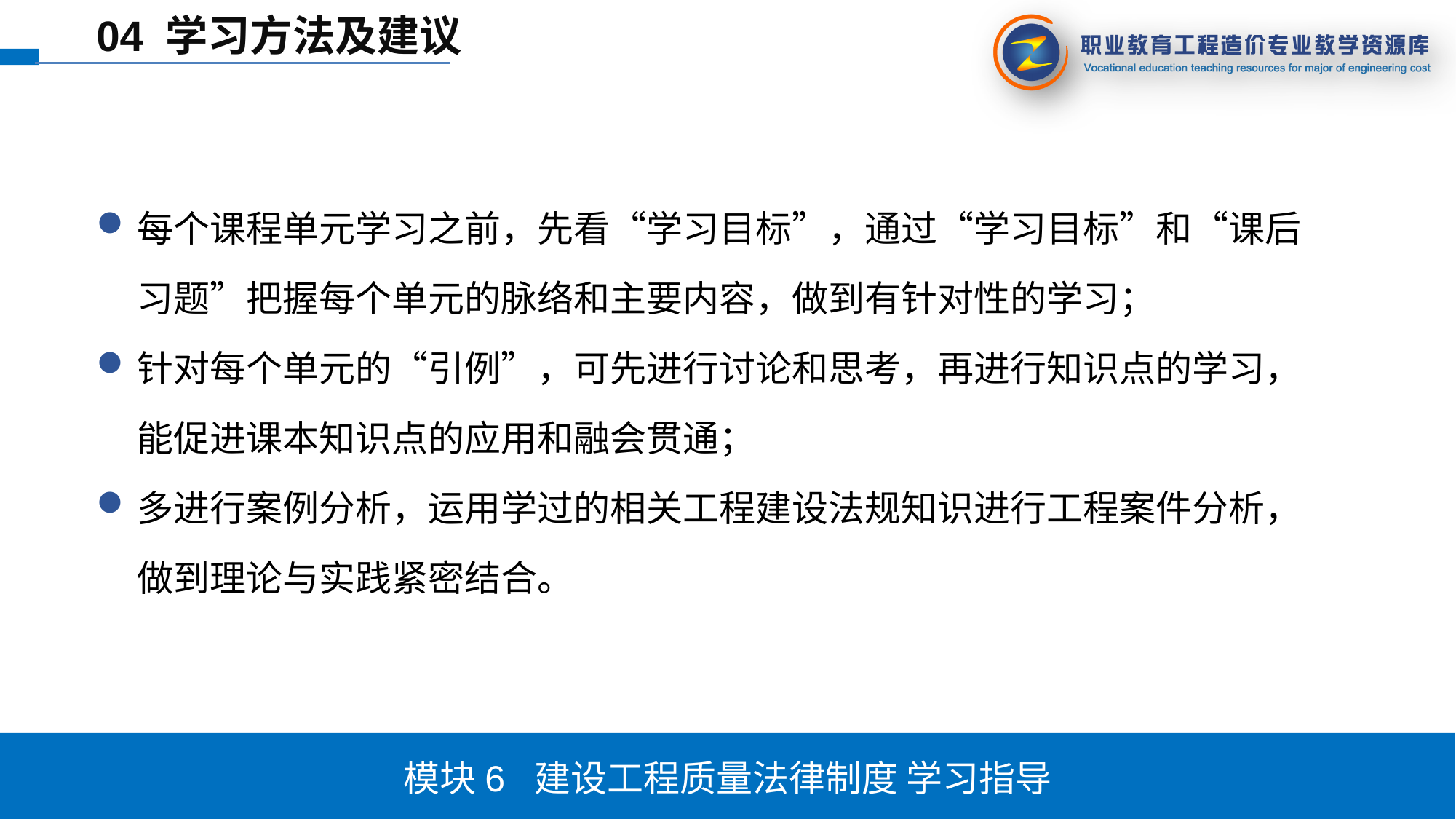

04 学习方法及建议

每个课程单元学习之前，先看“学习目标”，通过“学习目标”和“课后习题”把握每个单元的脉络和主要内容，做到有针对性的学习；
针对每个单元的“引例”，可先进行讨论和思考，再进行知识点的学习，能促进课本知识点的应用和融会贯通；
多进行案例分析，运用学过的相关工程建设法规知识进行工程案件分析，做到理论与实践紧密结合。
模块6  建设工程质量法律制度 学习指导